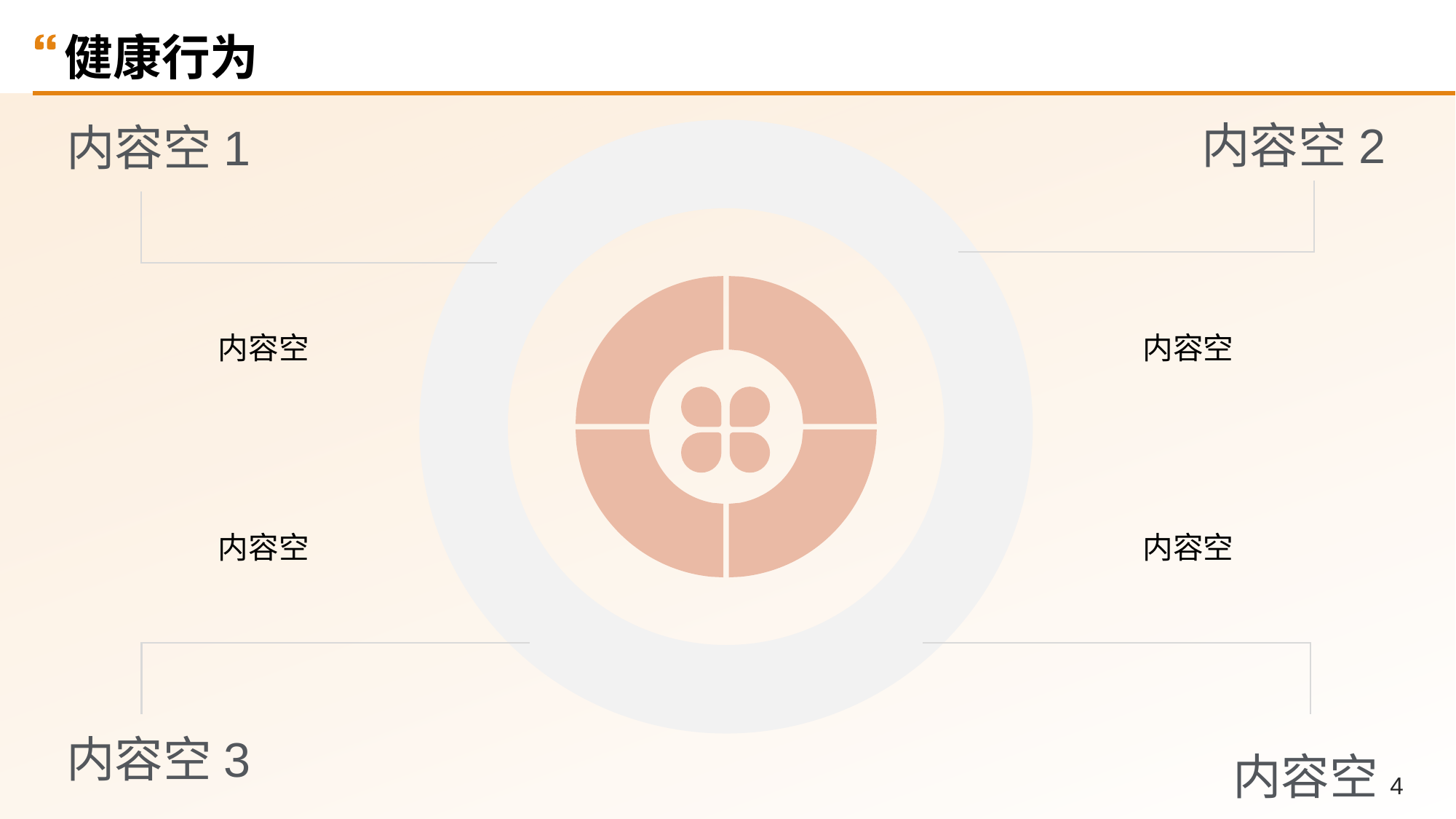

健康行为

内容空2
内容空1

内容空
内容空

内容空
内容空

内容空3
内容空4